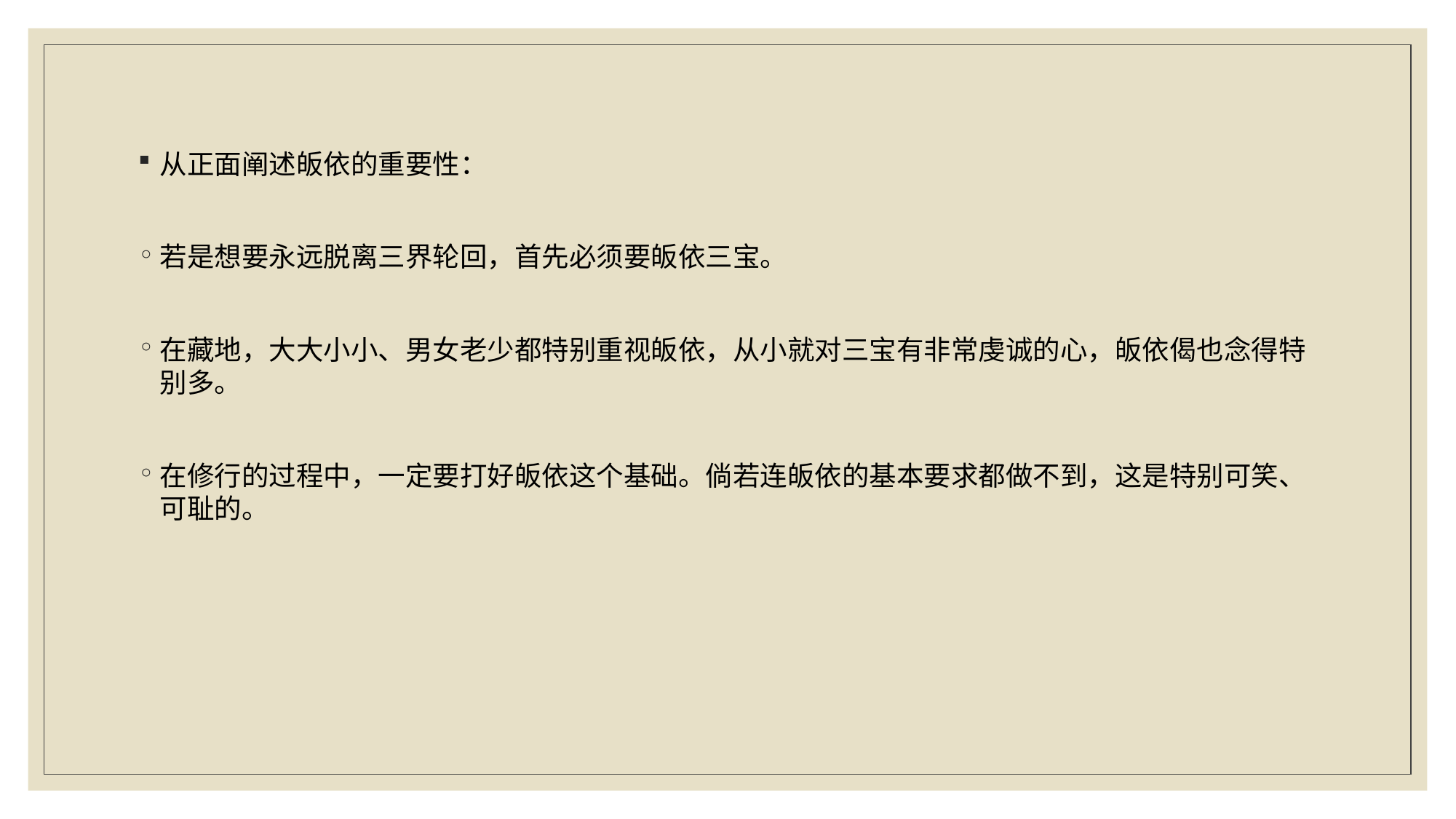

#
从正面阐述皈依的重要性：

若是想要永远脱离三界轮回，首先必须要皈依三宝。

在藏地，大大小小、男女老少都特别重视皈依，从小就对三宝有非常虔诚的心，皈依偈也念得特别多。

在修行的过程中，一定要打好皈依这个基础。倘若连皈依的基本要求都做不到，这是特别可笑、可耻的。